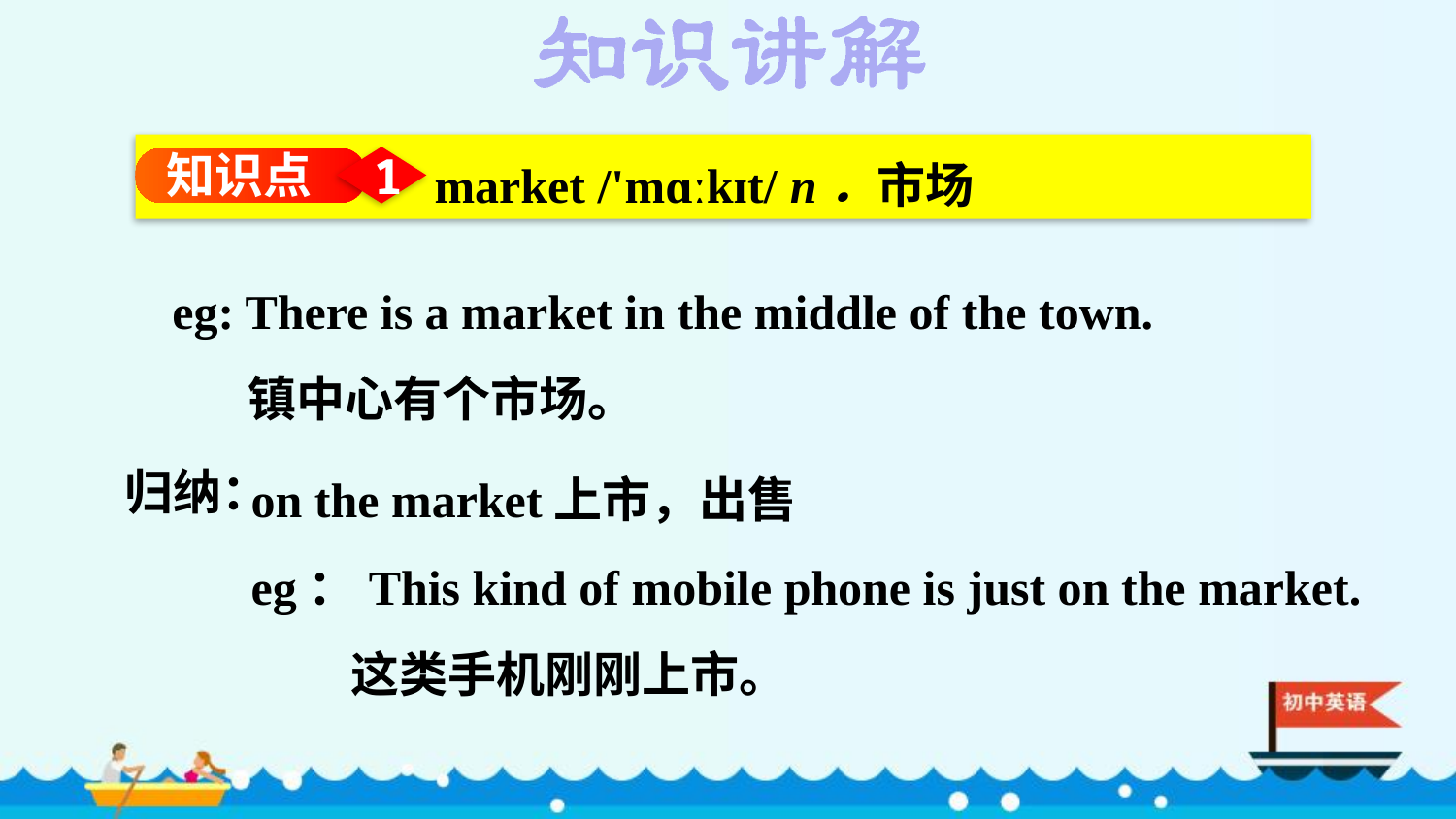

market /'mɑːkɪt/ n．市场

知识点
1

 eg: There is a market in the middle of the town.
       镇中心有个市场。
on the market上市，出售
eg：This kind of mobile phone is just on the market.这类手机刚刚上市。
归纳：